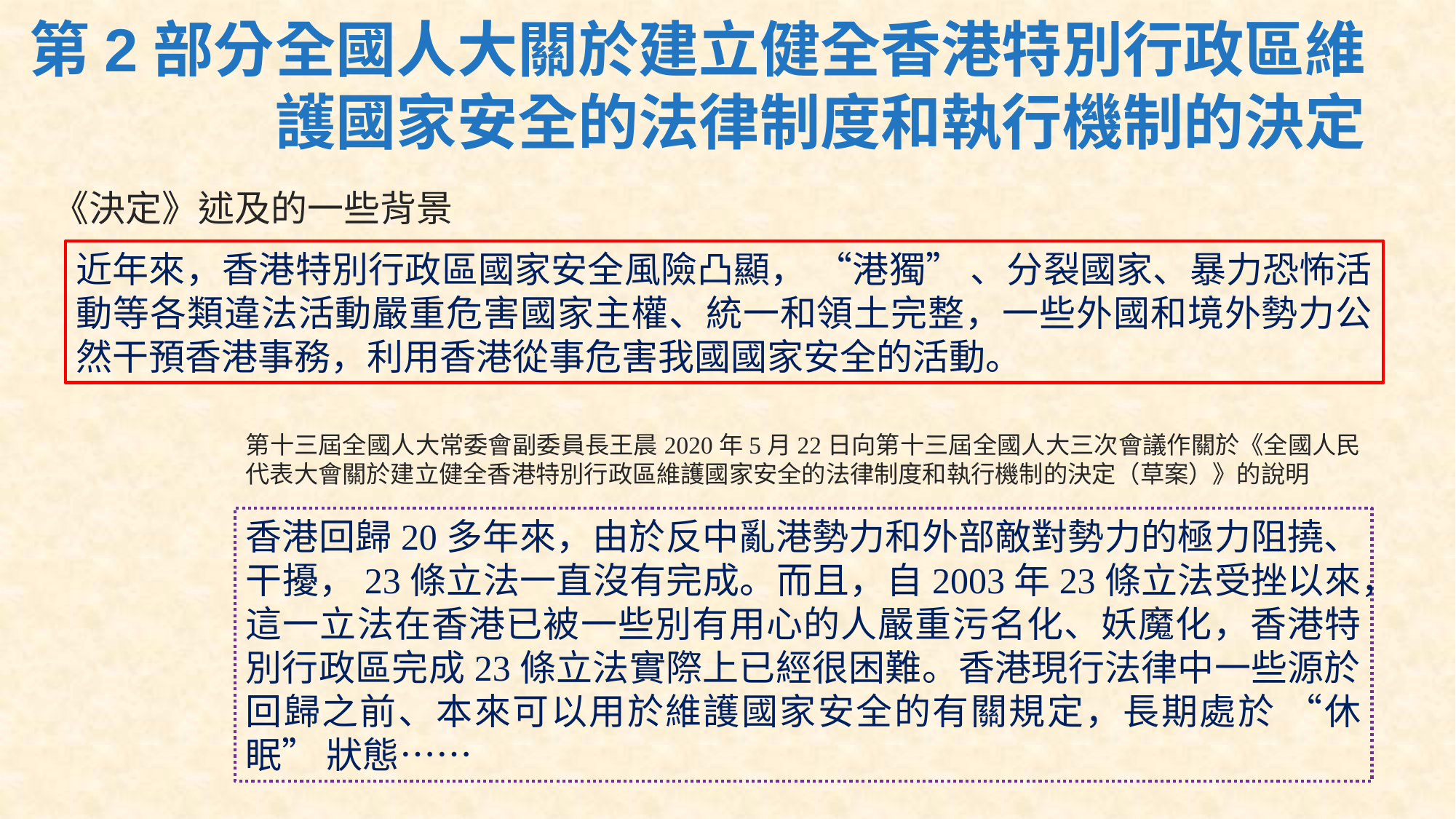

# 第2部分	全國人大關於建立健全香港特別行政區維護國家安全的法律制度和執行機制的決定
《決定》述及的一些背景
近年來，香港特別行政區國家安全風險凸顯， “港獨” 、分裂國家、暴力恐怖活動等各類違法活動嚴重危害國家主權、統一和領土完整，一些外國和境外勢力公然干預香港事務，利用香港從事危害我國國家安全的活動。
第十三屆全國人大常委會副委員長王晨2020年5月22日向第十三屆全國人大三次會議作關於《全國人民代表大會關於建立健全香港特別行政區維護國家安全的法律制度和執行機制的決定（草案）》的說明
香港回歸20多年來，由於反中亂港勢力和外部敵對勢力的極力阻撓、干擾，23條立法一直沒有完成。而且，自2003年23條立法受挫以來，這一立法在香港已被一些別有用心的人嚴重污名化、妖魔化，香港特別行政區完成23條立法實際上已經很困難。香港現行法律中一些源於回歸之前、本來可以用於維護國家安全的有關規定，長期處於 “休眠” 狀態……